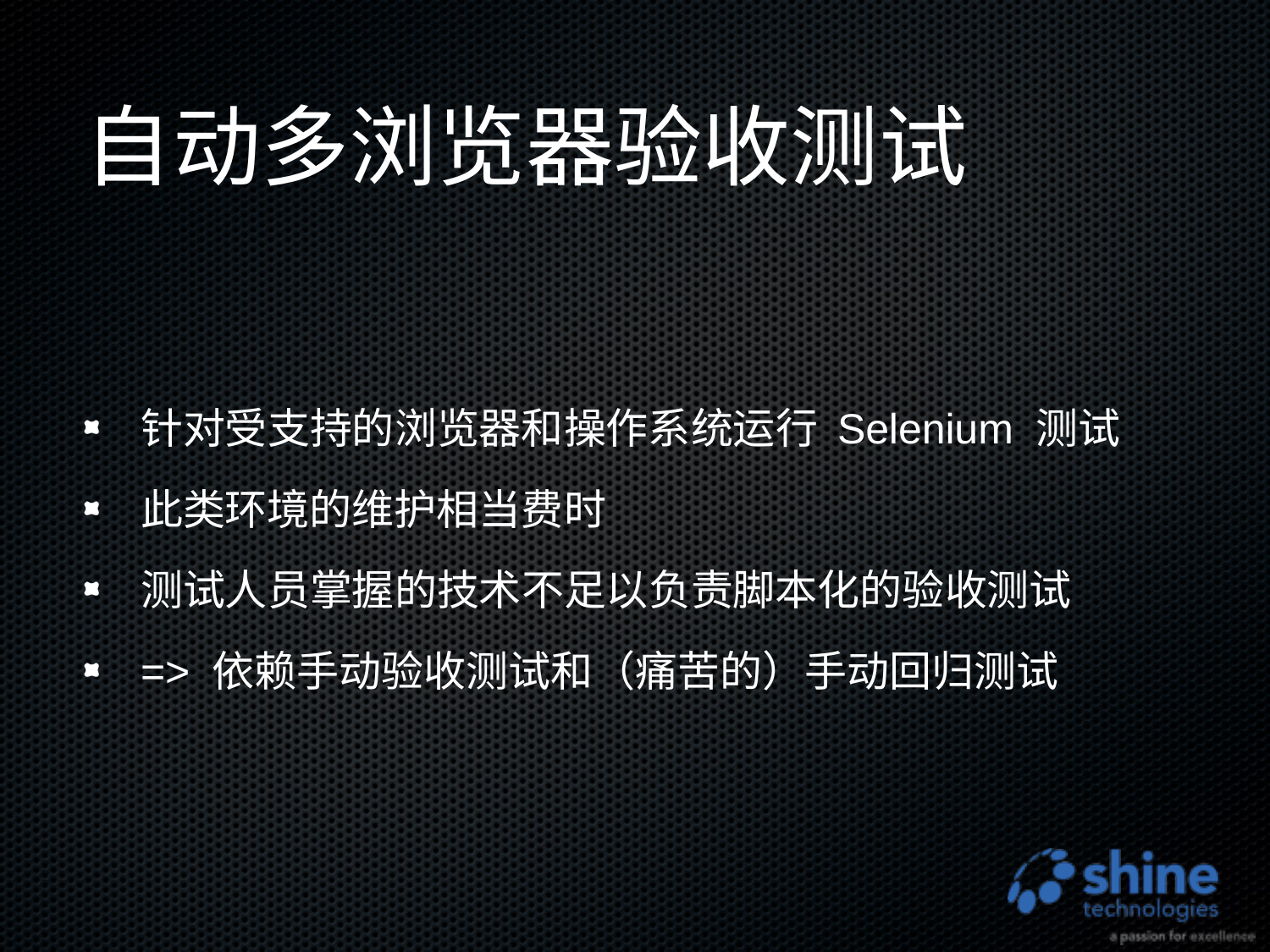

# 自动多浏览器验收测试
针对受支持的浏览器和操作系统运行 Selenium 测试
此类环境的维护相当费时
测试人员掌握的技术不足以负责脚本化的验收测试
=> 依赖手动验收测试和（痛苦的）手动回归测试